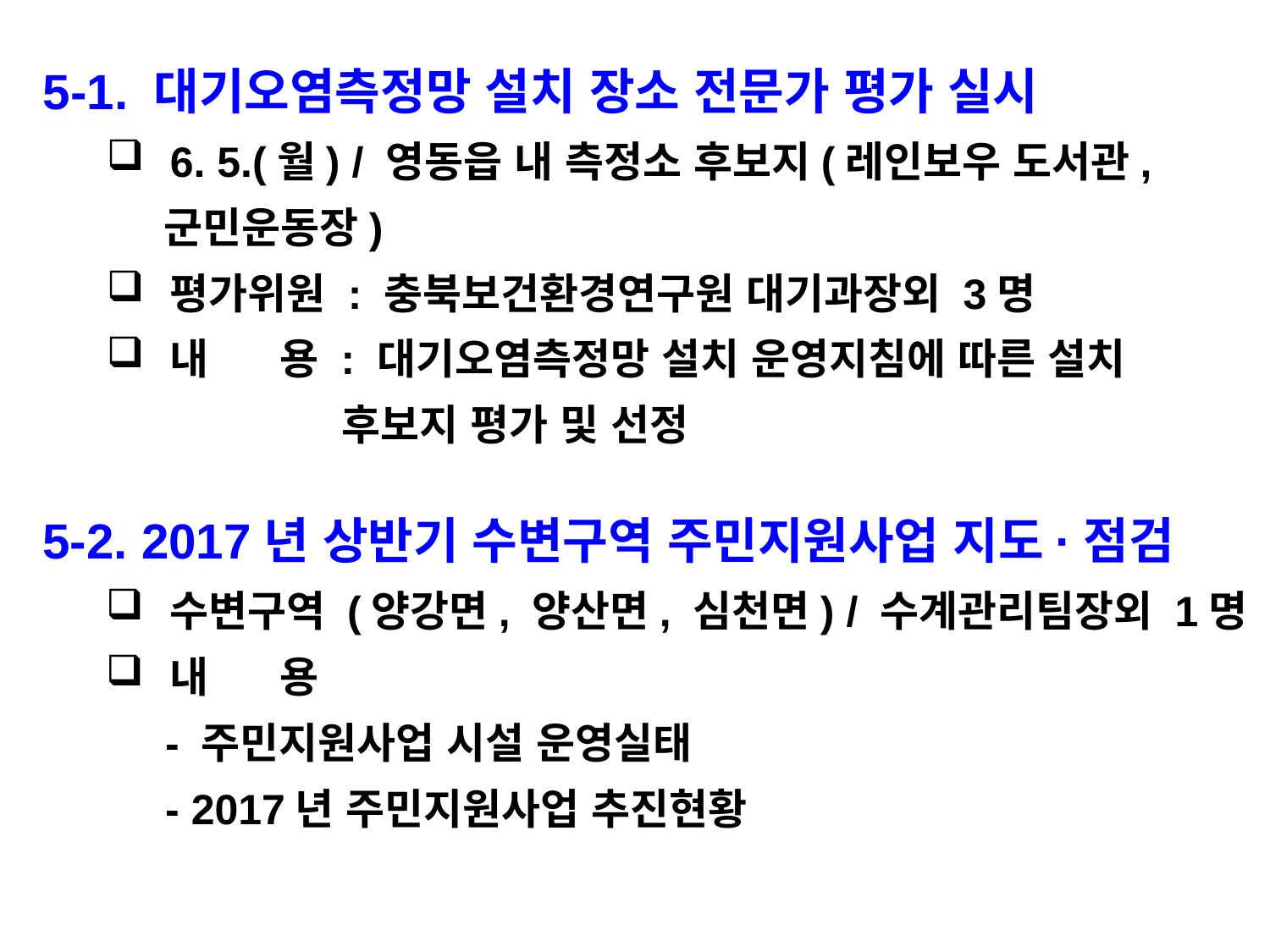

5-1. 대기오염측정망 설치 장소 전문가 평가 실시
6. 5.(월) / 영동읍 내 측정소 후보지(레인보우 도서관,
    군민운동장)
평가위원 : 충북보건환경연구원 대기과장외 3명
내      용 : 대기오염측정망 설치 운영지침에 따른 설치
                   후보지 평가 및 선정

5-2. 2017년 상반기 수변구역 주민지원사업 지도·점검
수변구역 (양강면, 양산면, 심천면) / 수계관리팀장외 1명
내      용
     - 주민지원사업 시설 운영실태
     - 2017년 주민지원사업 추진현황